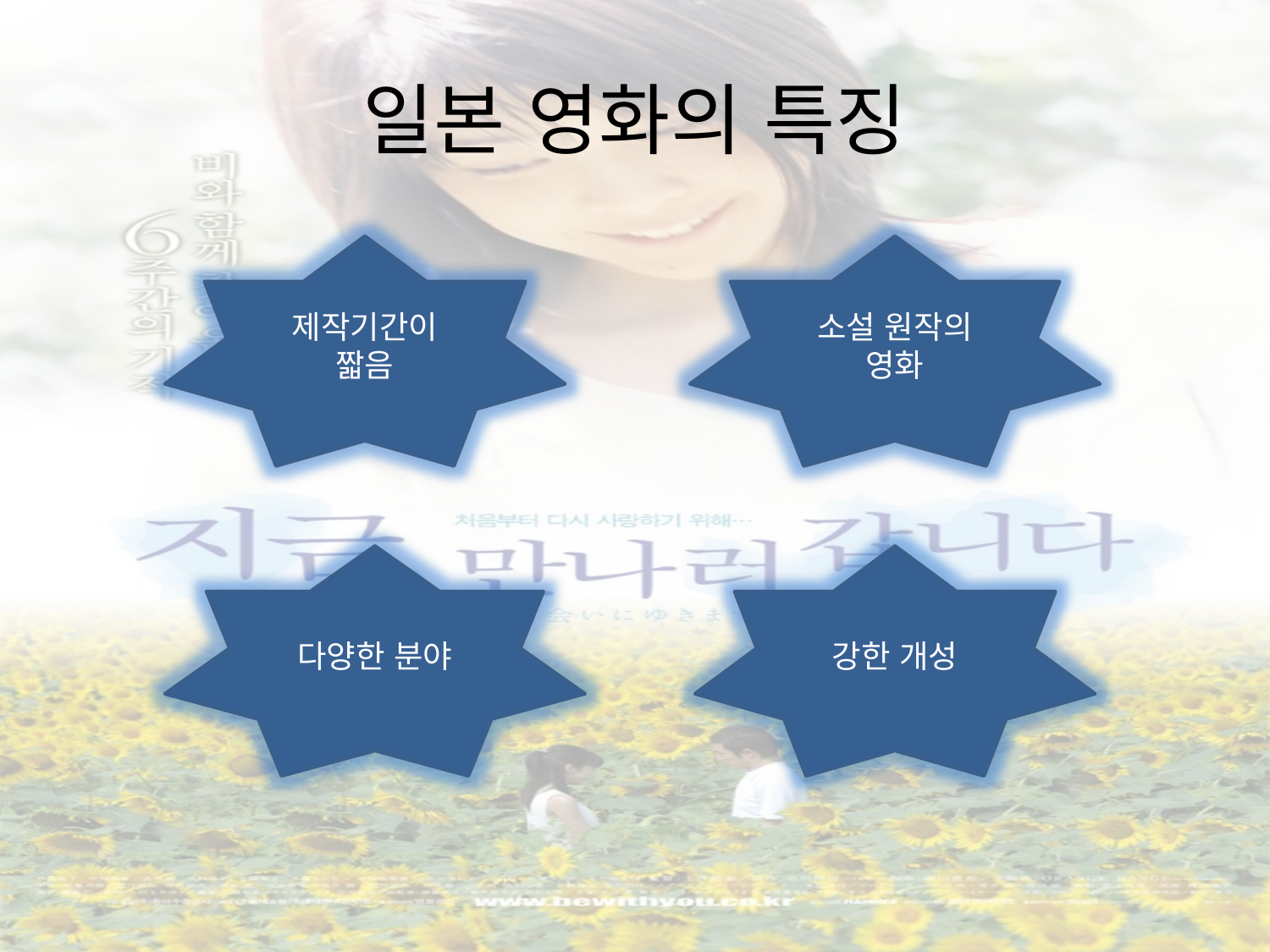

# 일본 영화의 특징
소설 원작의 영화
제작기간이 짧음
다양한 분야
강한 개성